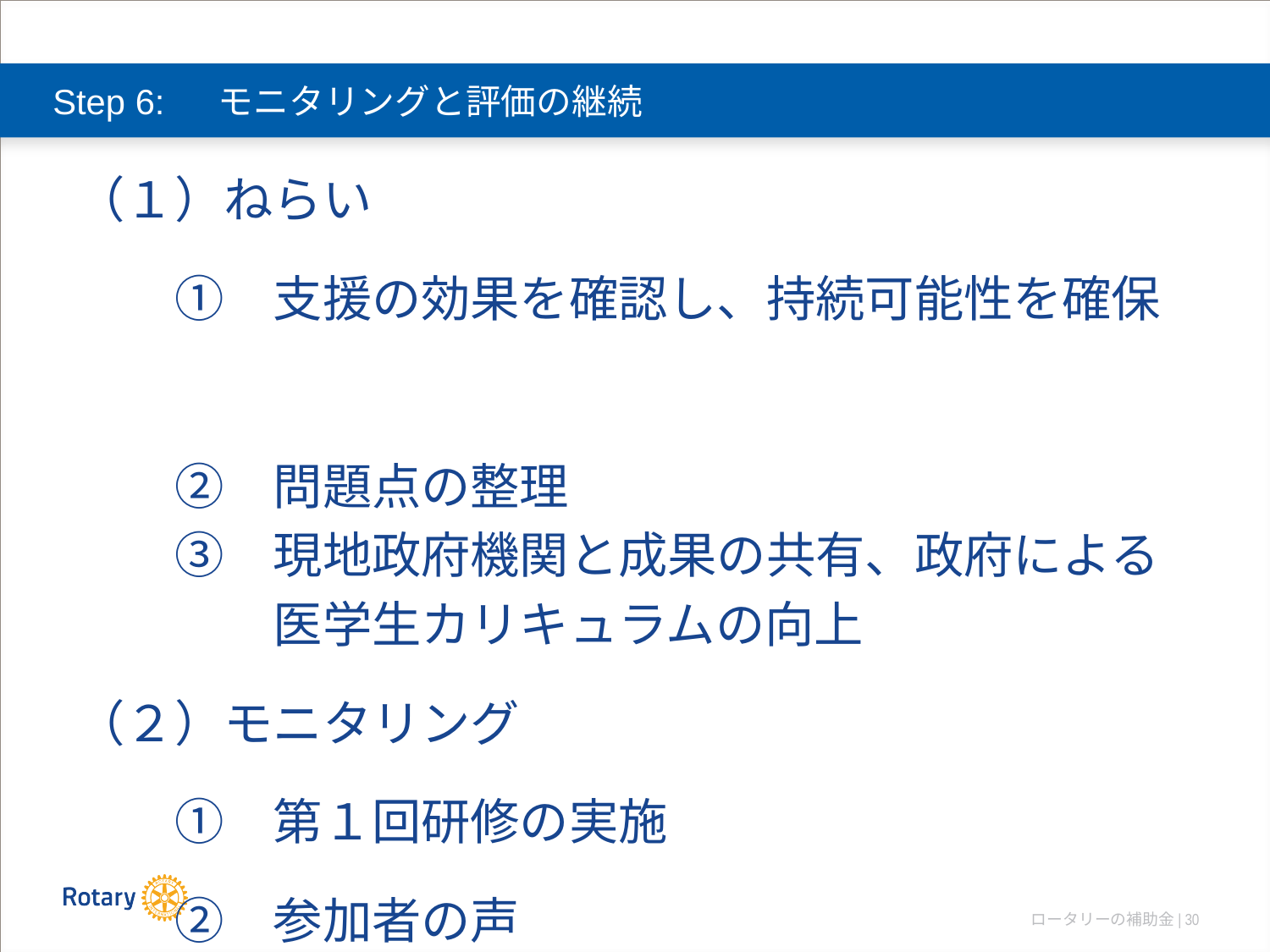

# Step 6: 　モニタリングと評価の継続
（１）ねらい
　　①　支援の効果を確認し、持続可能性を確保
　　②　問題点の整理
　　③　現地政府機関と成果の共有、政府による
　　　　医学生カリキュラムの向上
（２）モニタリング
　　①　第１回研修の実施
　　②　参加者の声